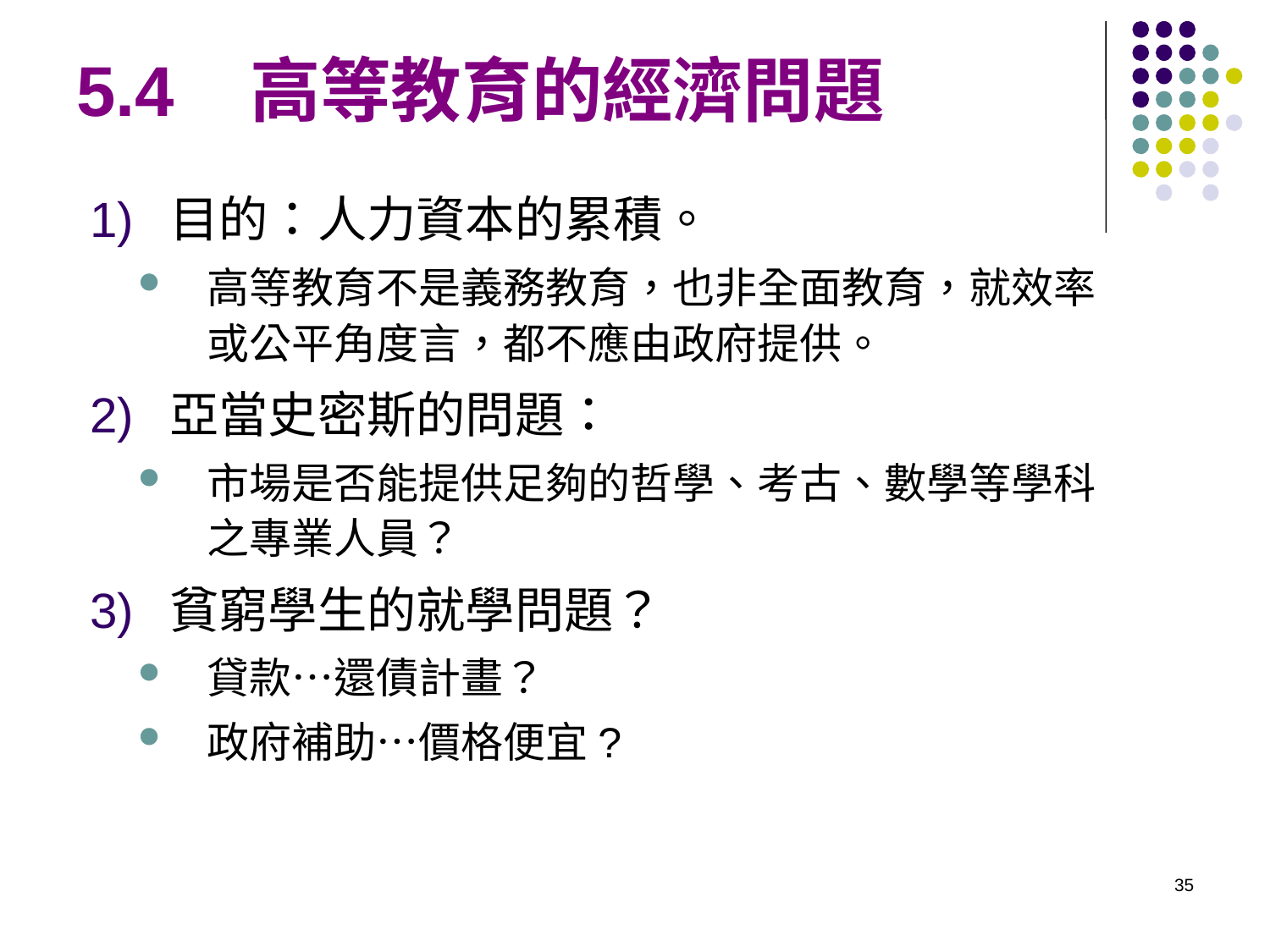

# 5.4   高等教育的經濟問題
目的：人力資本的累積。
高等教育不是義務教育，也非全面教育，就效率或公平角度言，都不應由政府提供。
亞當史密斯的問題：
市場是否能提供足夠的哲學、考古、數學等學科之專業人員？
貧窮學生的就學問題？
貸款…還債計畫？
政府補助…價格便宜?
35